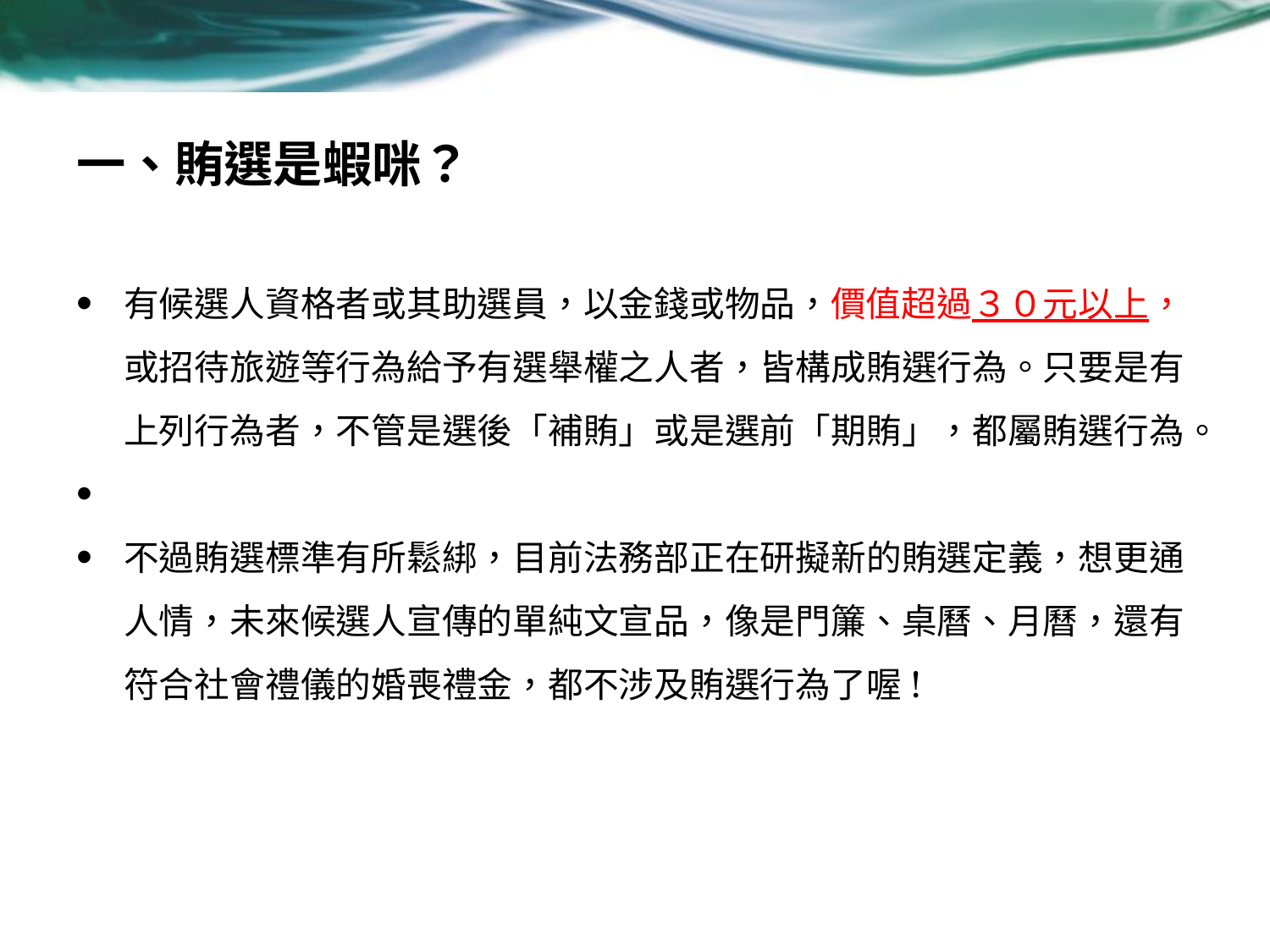

# 一、賄選是蝦咪？
有候選人資格者或其助選員，以金錢或物品，價值超過３０元以上，或招待旅遊等行為給予有選舉權之人者，皆構成賄選行為。只要是有上列行為者，不管是選後「補賄」或是選前「期賄」，都屬賄選行為。

不過賄選標準有所鬆綁，目前法務部正在研擬新的賄選定義，想更通人情，未來候選人宣傳的單純文宣品，像是門簾、桌曆、月曆，還有符合社會禮儀的婚喪禮金，都不涉及賄選行為了喔!